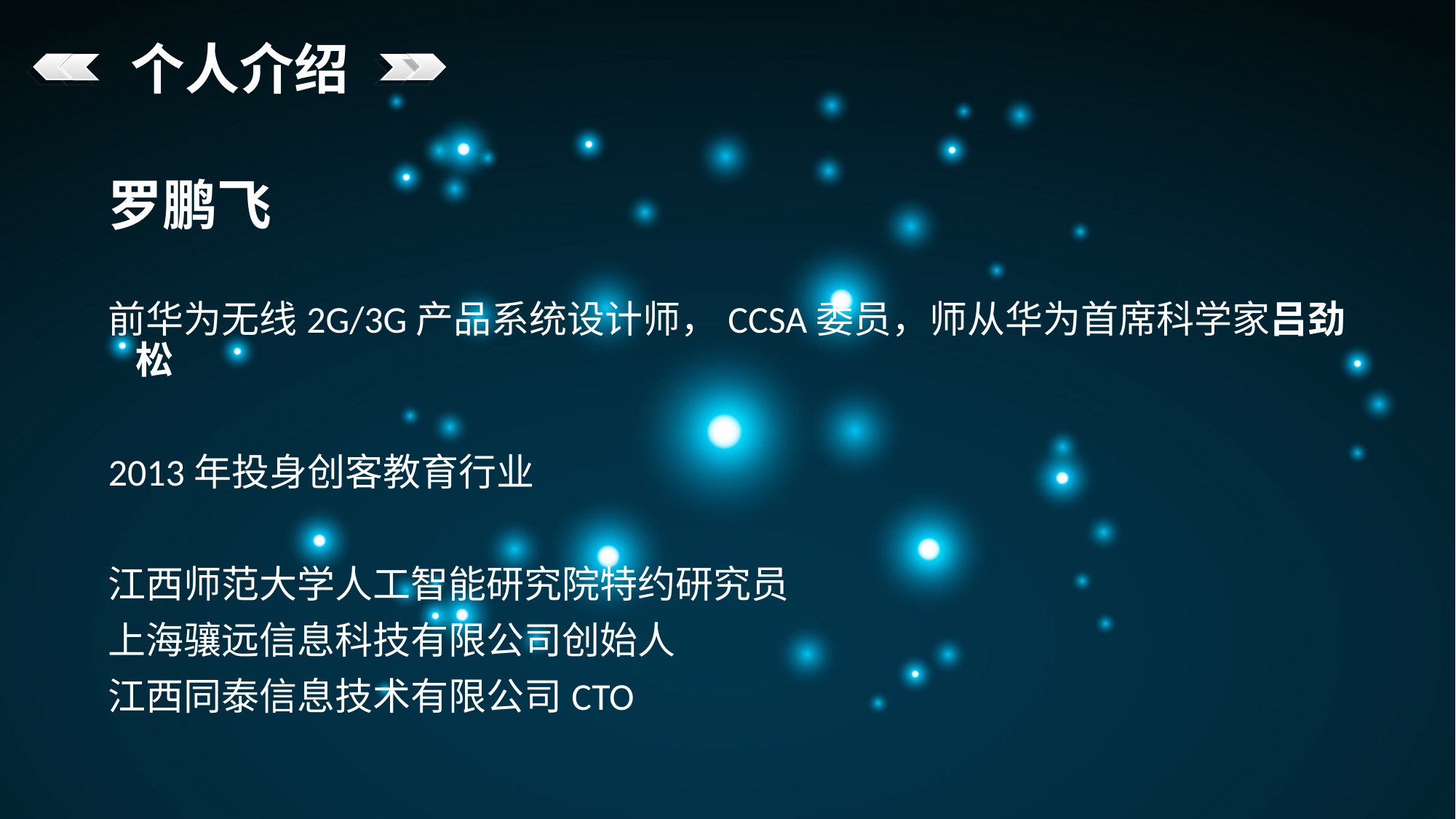

个人介绍

罗鹏飞

前华为无线2G/3G产品系统设计师，CCSA委员，师从华为首席科学家吕劲松

2013年投身创客教育行业

江西师范大学人工智能研究院特约研究员
上海骧远信息科技有限公司创始人
江西同泰信息技术有限公司CTO